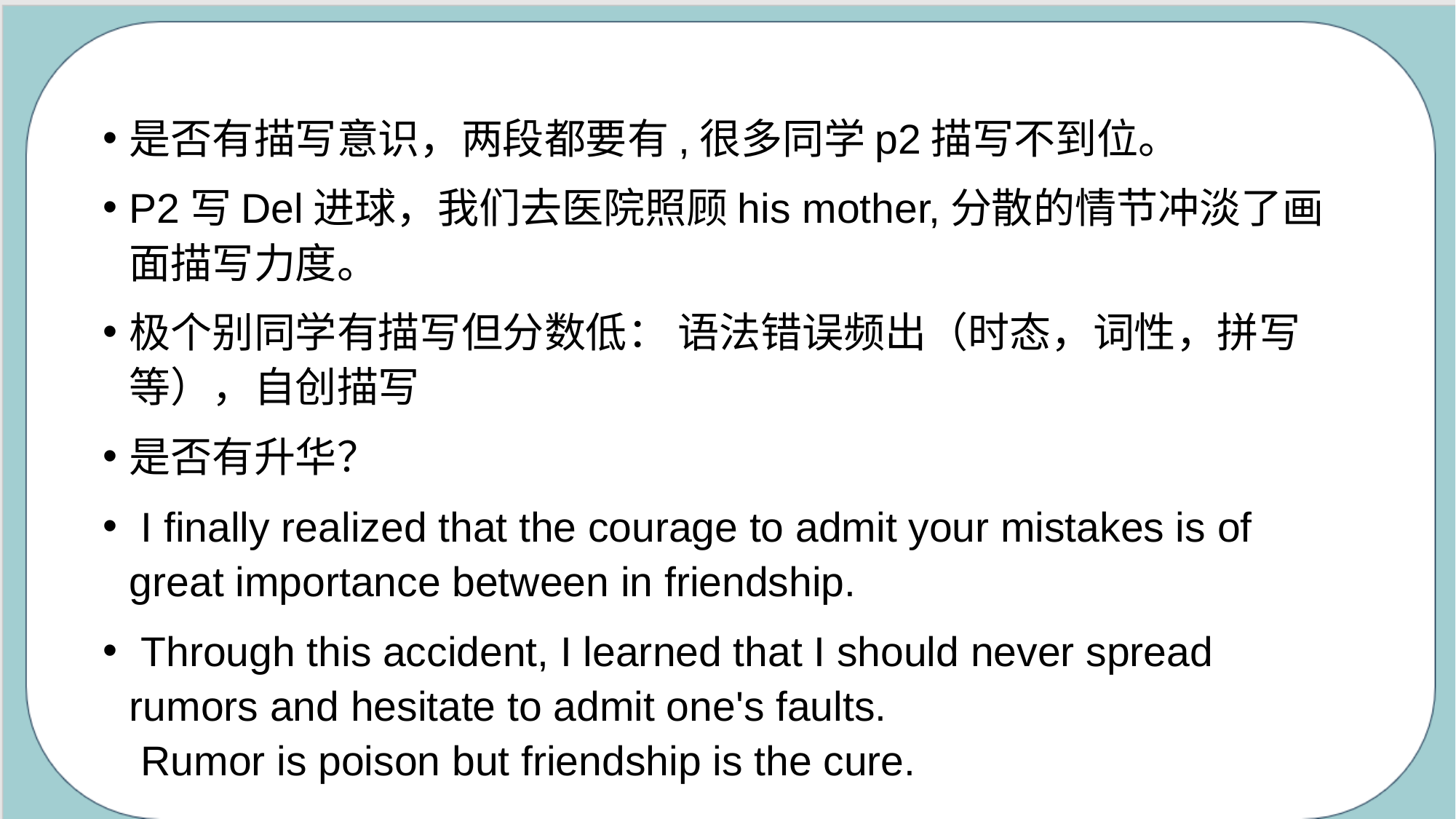

是否有描写意识，两段都要有,很多同学p2描写不到位。
P2写Del进球，我们去医院照顾his mother,分散的情节冲淡了画面描写力度。
极个别同学有描写但分数低： 语法错误频出（时态，词性，拼写等），自创描写
是否有升华？
 I finally realized that the courage to admit your mistakes is of great importance between in friendship.
 Through this accident, I learned that I should never spread rumors and hesitate to admit one's faults.
 Rumor is poison but friendship is the cure.